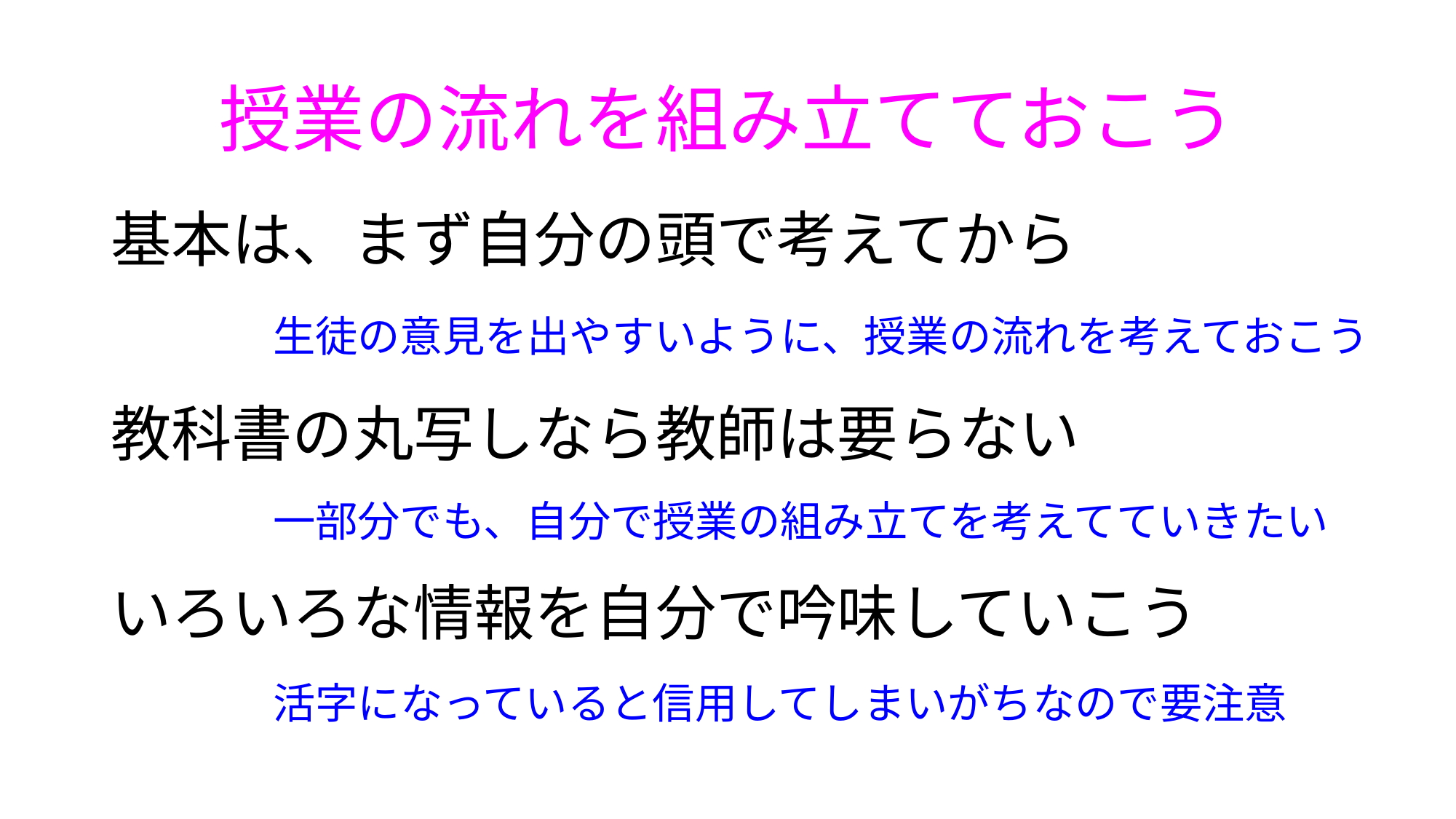

# 授業の流れを組み立てておこう
基本は、まず自分の頭で考えてから
生徒の意見を出やすいように、授業の流れを考えておこう
教科書の丸写しなら教師は要らない
一部分でも、自分で授業の組み立てを考えてていきたい
いろいろな情報を自分で吟味していこう
活字になっていると信用してしまいがちなので要注意